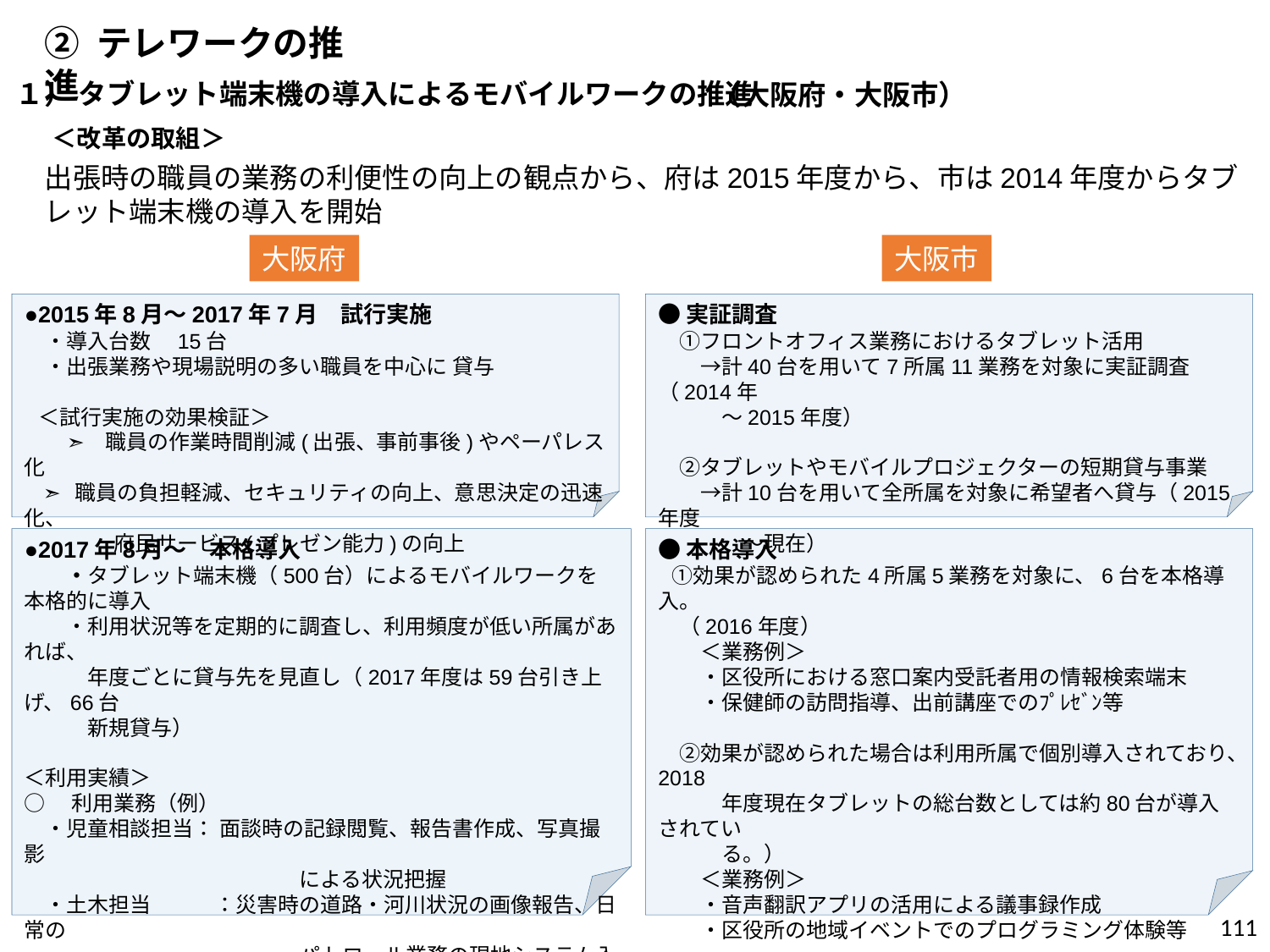

② テレワークの推進
１） タブレット端末機の導入によるモバイルワークの推進
（大阪府・大阪市）
＜改革の取組＞
出張時の職員の業務の利便性の向上の観点から、府は2015年度から、市は2014年度からタブレット端末機の導入を開始
大阪府
大阪市
●実証調査
　①フロントオフィス業務におけるタブレット活用
　　→計40台を用いて7所属11業務を対象に実証調査（2014年
　　　～2015年度）

　②タブレットやモバイルプロジェクターの短期貸与事業
　　→計10台を用いて全所属を対象に希望者へ貸与（2015年度
　　　　～現在）
●2015年8月～2017年7月　試行実施
　・導入台数　15台
　・出張業務や現場説明の多い職員を中心に 貸与

  ＜試行実施の効果検証＞
　　➣　職員の作業時間削減(出張、事前事後)やペーパレス化
    ➣  職員の負担軽減、セキュリティの向上、意思決定の迅速化、
　　　　 府民サービス(プレゼン能力)の向上
●本格導入
　①効果が認められた4所属5業務を対象に、6台を本格導入。
　（2016年度）
　　＜業務例＞
　　・区役所における窓口案内受託者用の情報検索端末
　　・保健師の訪問指導、出前講座でのﾌﾟﾚｾﾞﾝ等

　②効果が認められた場合は利用所属で個別導入されており、2018
　　　年度現在タブレットの総台数としては約80台が導入されてい
　　　る。）
　　＜業務例＞
　　・音声翻訳アプリの活用による議事録作成
　　・区役所の地域イベントでのプログラミング体験等
●2017年8月～　本格導入
　　・タブレット端末機（500台）によるモバイルワークを本格的に導入
　　・利用状況等を定期的に調査し、利用頻度が低い所属があれば、
　　　年度ごとに貸与先を見直し（2017年度は59台引き上げ、66台
　　　新規貸与）

＜利用実績＞
○　利用業務（例）
　・児童相談担当： 面談時の記録閲覧、報告書作成、写真撮影
　　　　　　　　　　　　　による状況把握
　・土木担当　　　：災害時の道路・河川状況の画像報告、日常の
　　　　　　　　　　　　　パトロール業務の現地システム入力
　・農業担当　　　：農業者指導における現地での資料の確認や説明
○　端末利用所属における満足度：72.3%（2017年度）

111